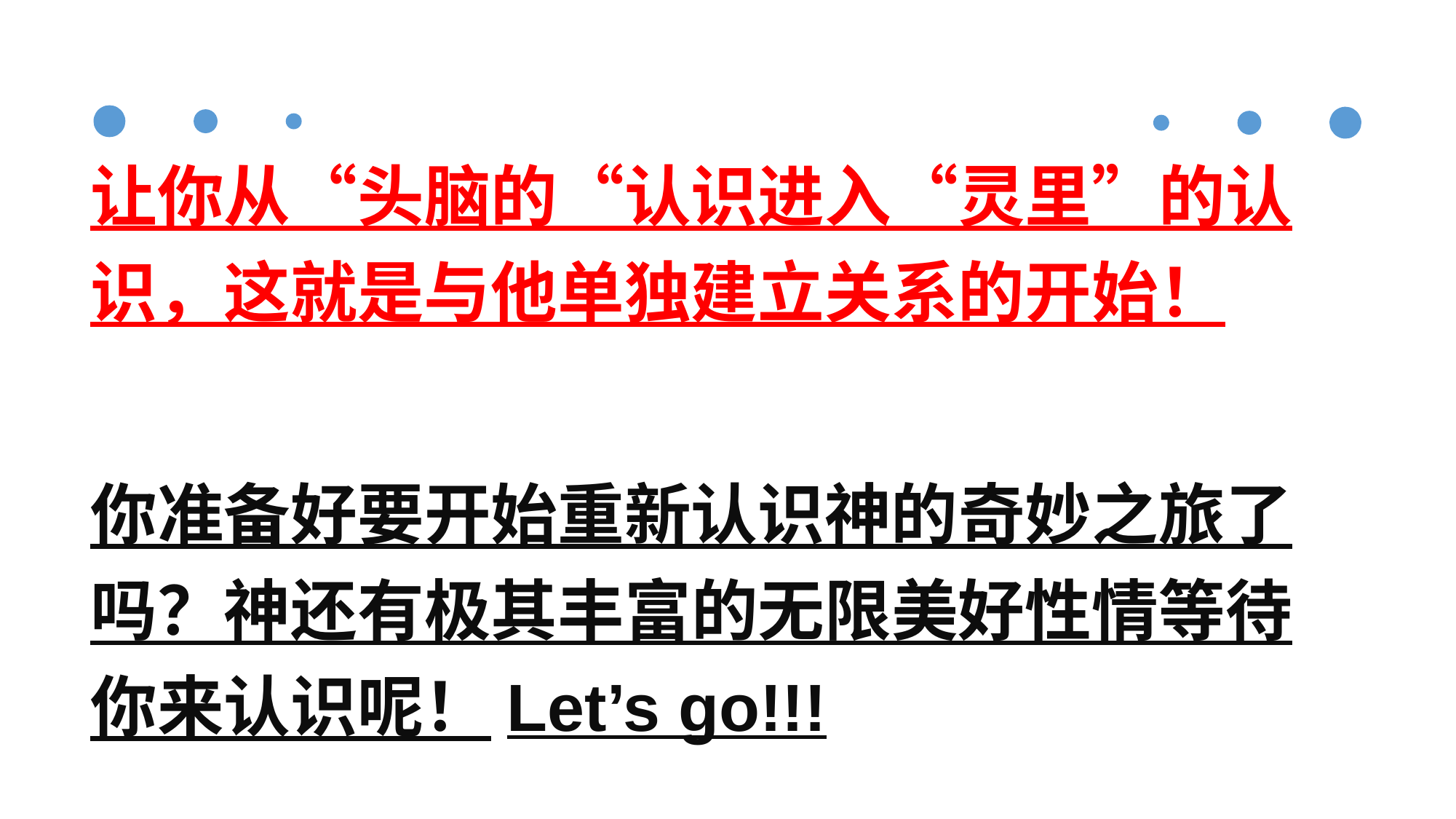

让你从“头脑的“认识进入“灵里”的认识，这就是与他单独建立关系的开始！

你准备好要开始重新认识神的奇妙之旅了吗？神还有极其丰富的无限美好性情等待你来认识呢！Let’s go!!!